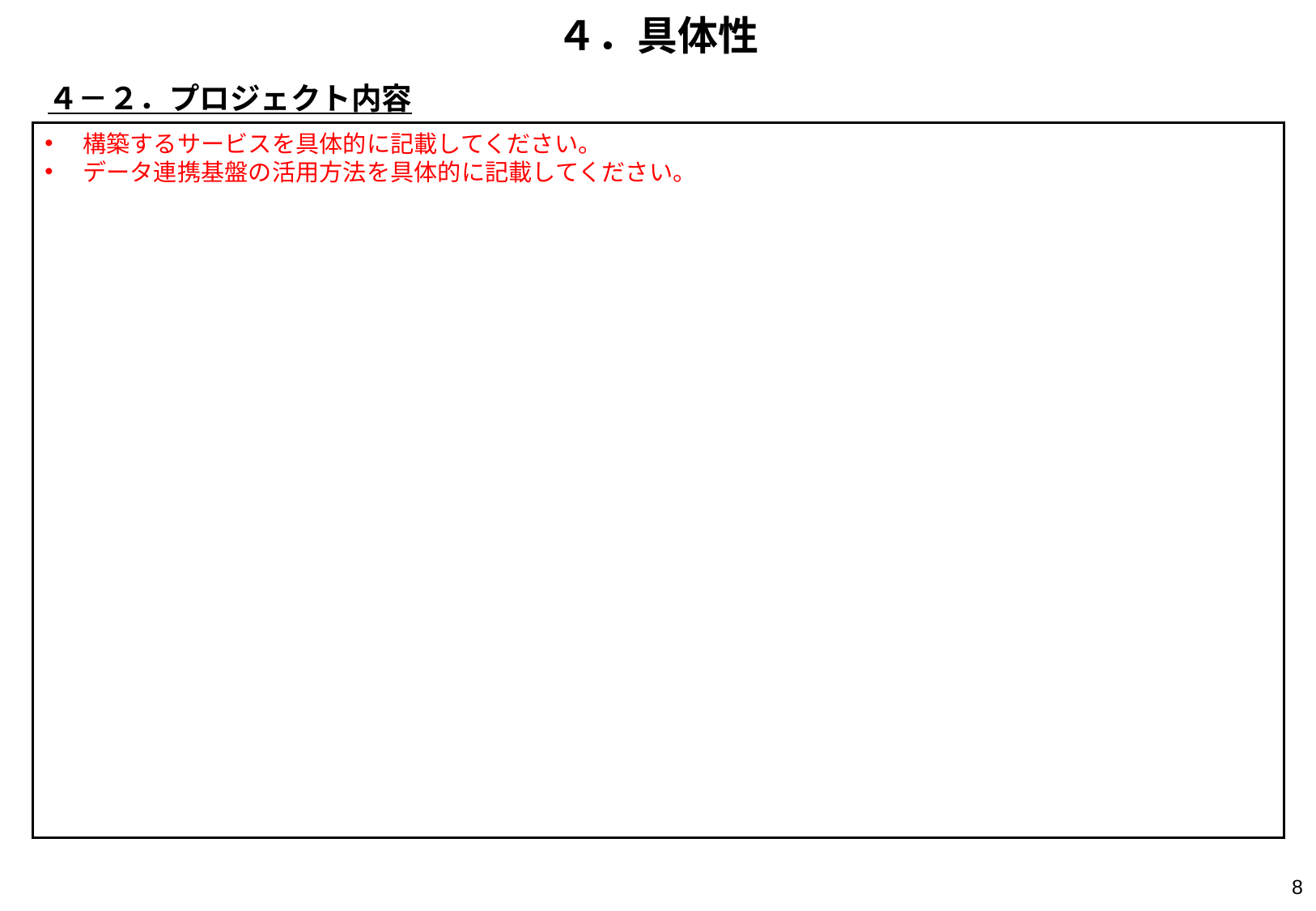

# ４．具体性
４－２．プロジェクト内容
構築するサービスを具体的に記載してください。
データ連携基盤の活用方法を具体的に記載してください。
8